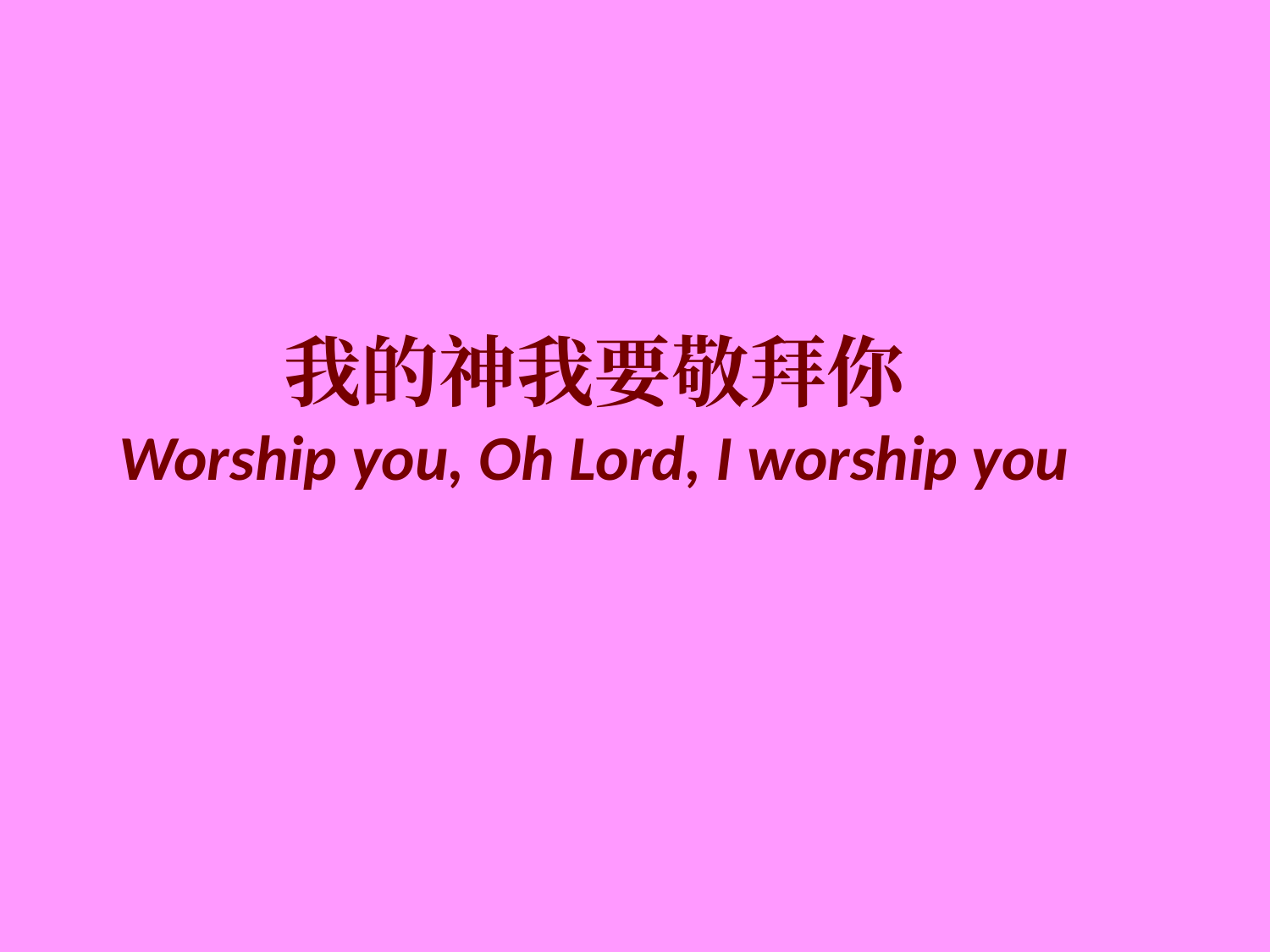

我的神我要敬拜你
Worship you, Oh Lord, I worship you